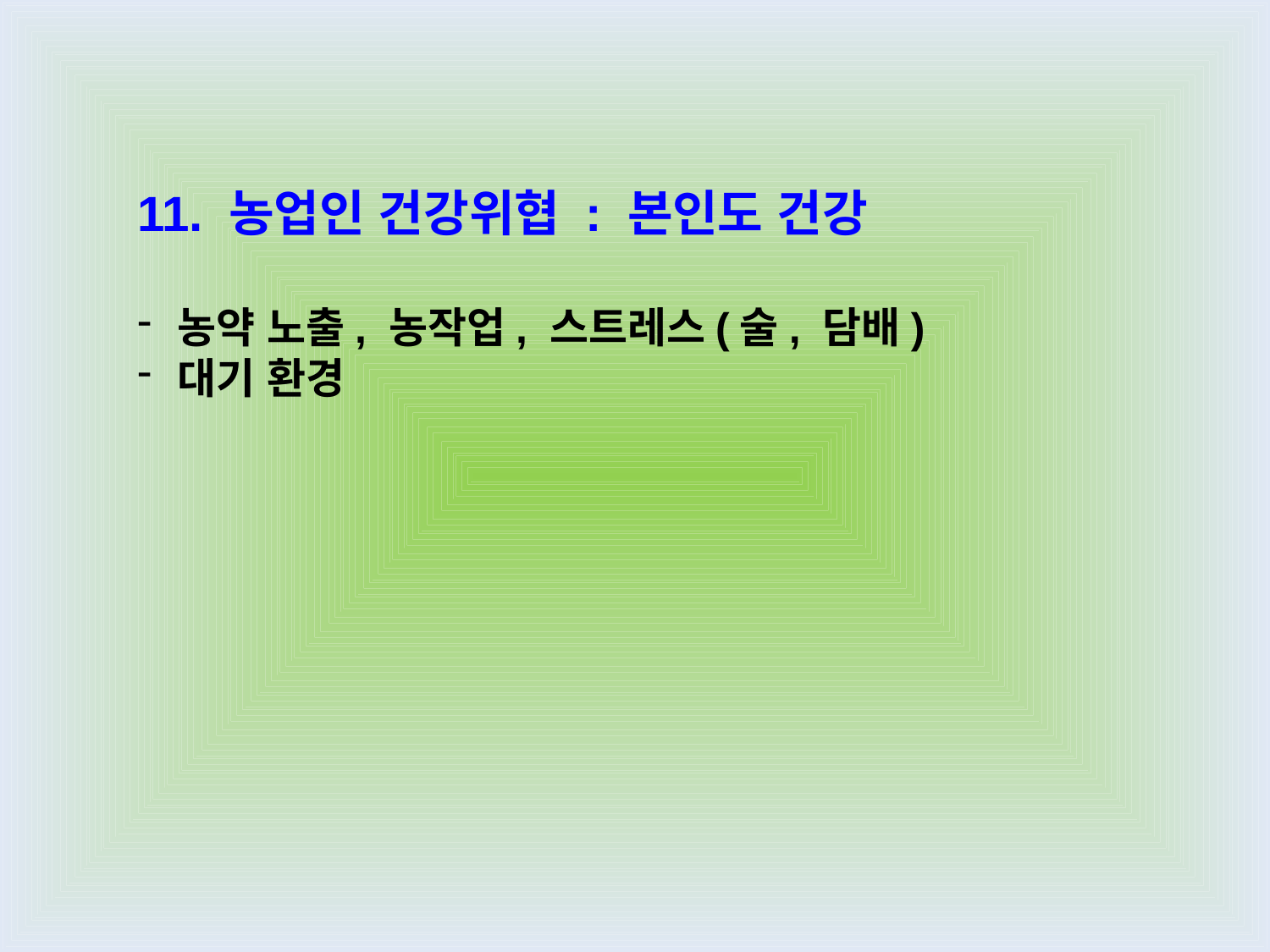

11. 농업인 건강위협 : 본인도 건강

농약 노출, 농작업, 스트레스(술, 담배)
대기 환경